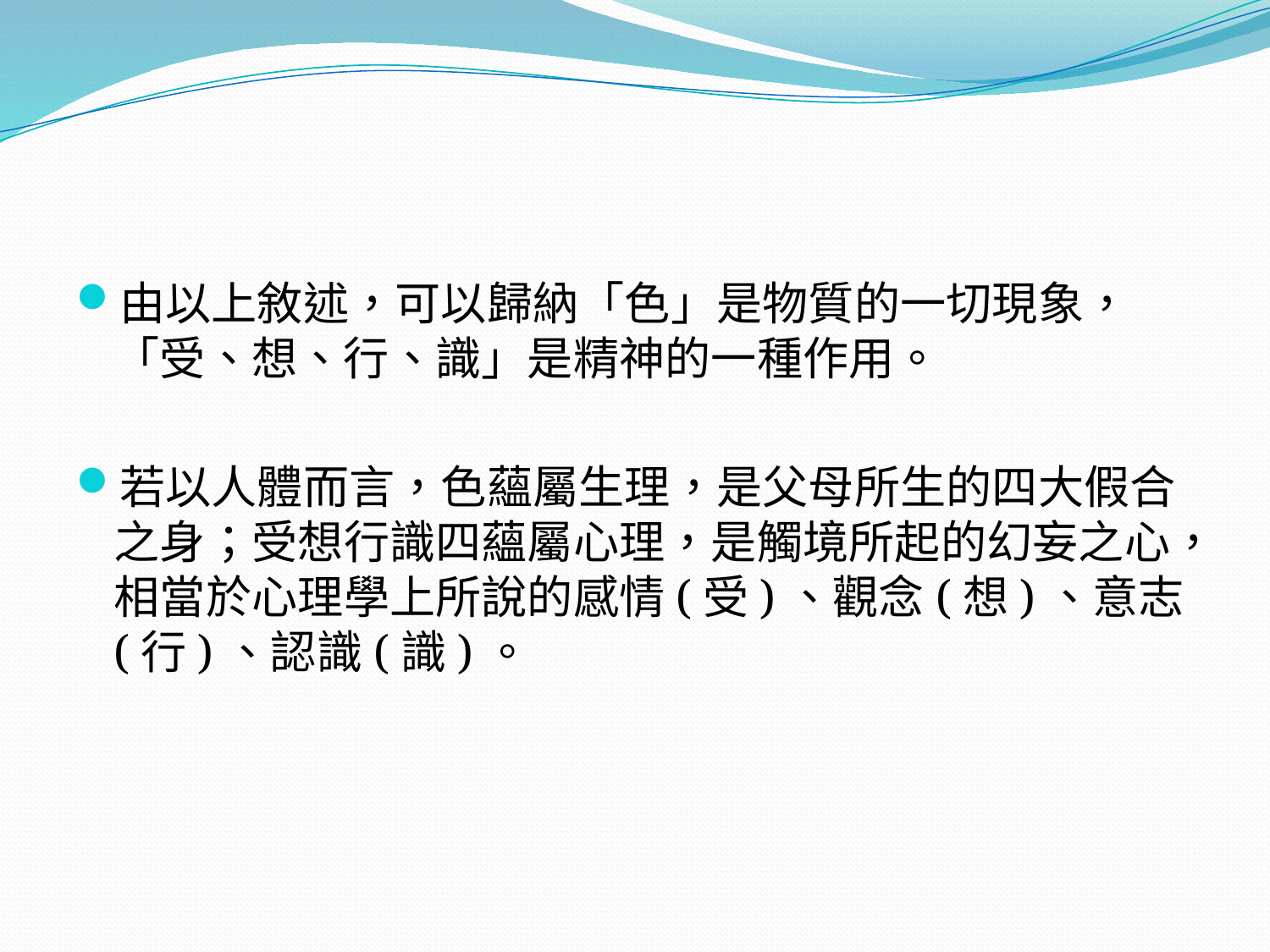

由以上敘述，可以歸納「色」是物質的一切現象，「受、想、行、識」是精神的一種作用。

若以人體而言，色蘊屬生理，是父母所生的四大假合之身；受想行識四蘊屬心理，是觸境所起的幻妄之心，相當於心理學上所說的感情(受)、觀念(想)、意志(行)、認識(識)。